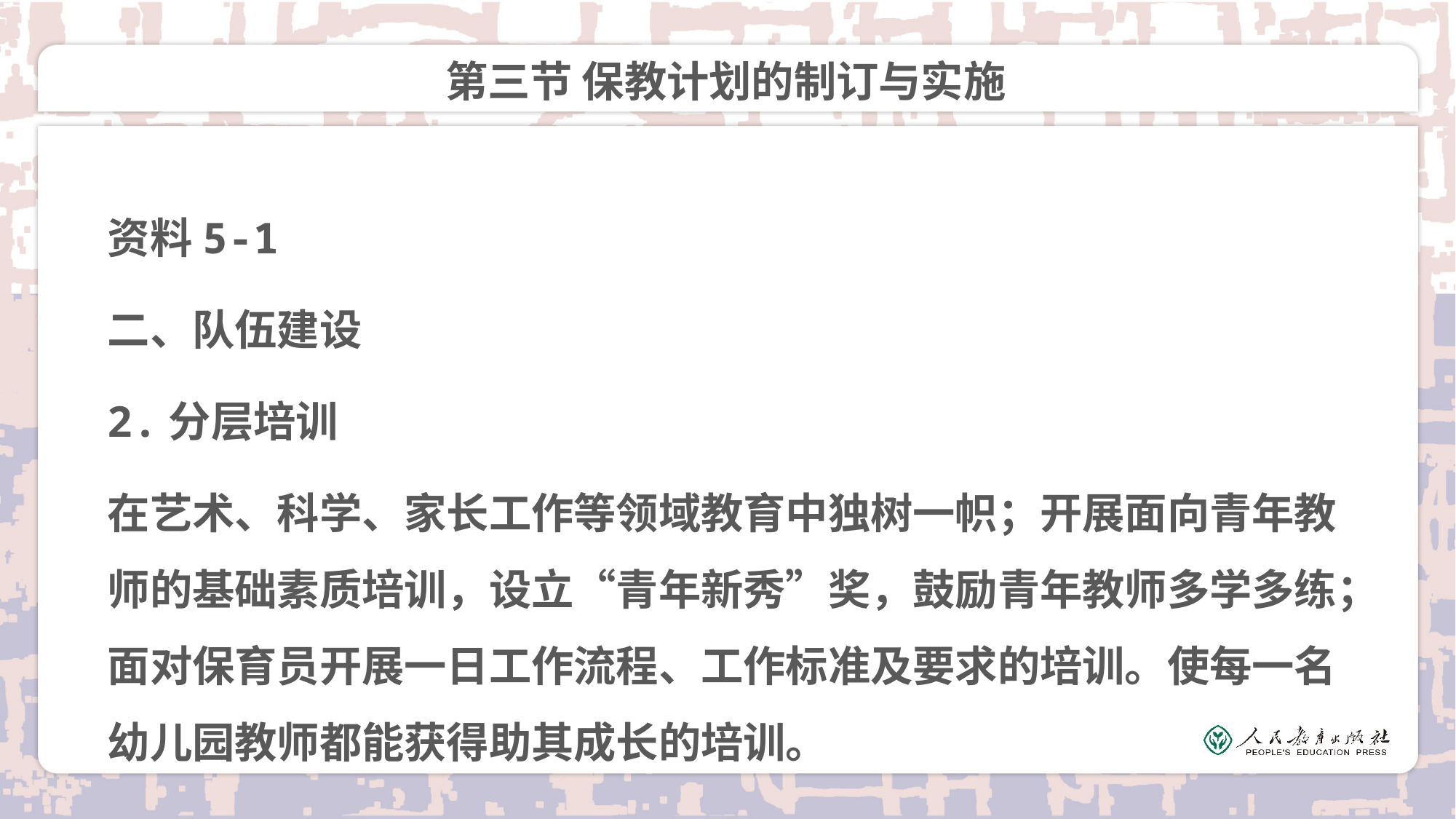

# 第三节 保教计划的制订与实施
资料5-1
二、队伍建设
2.分层培训
在艺术、科学、家长工作等领域教育中独树一帜；开展面向青年教师的基础素质培训，设立“青年新秀”奖，鼓励青年教师多学多练；面对保育员开展一日工作流程、工作标准及要求的培训。使每一名幼儿园教师都能获得助其成长的培训。